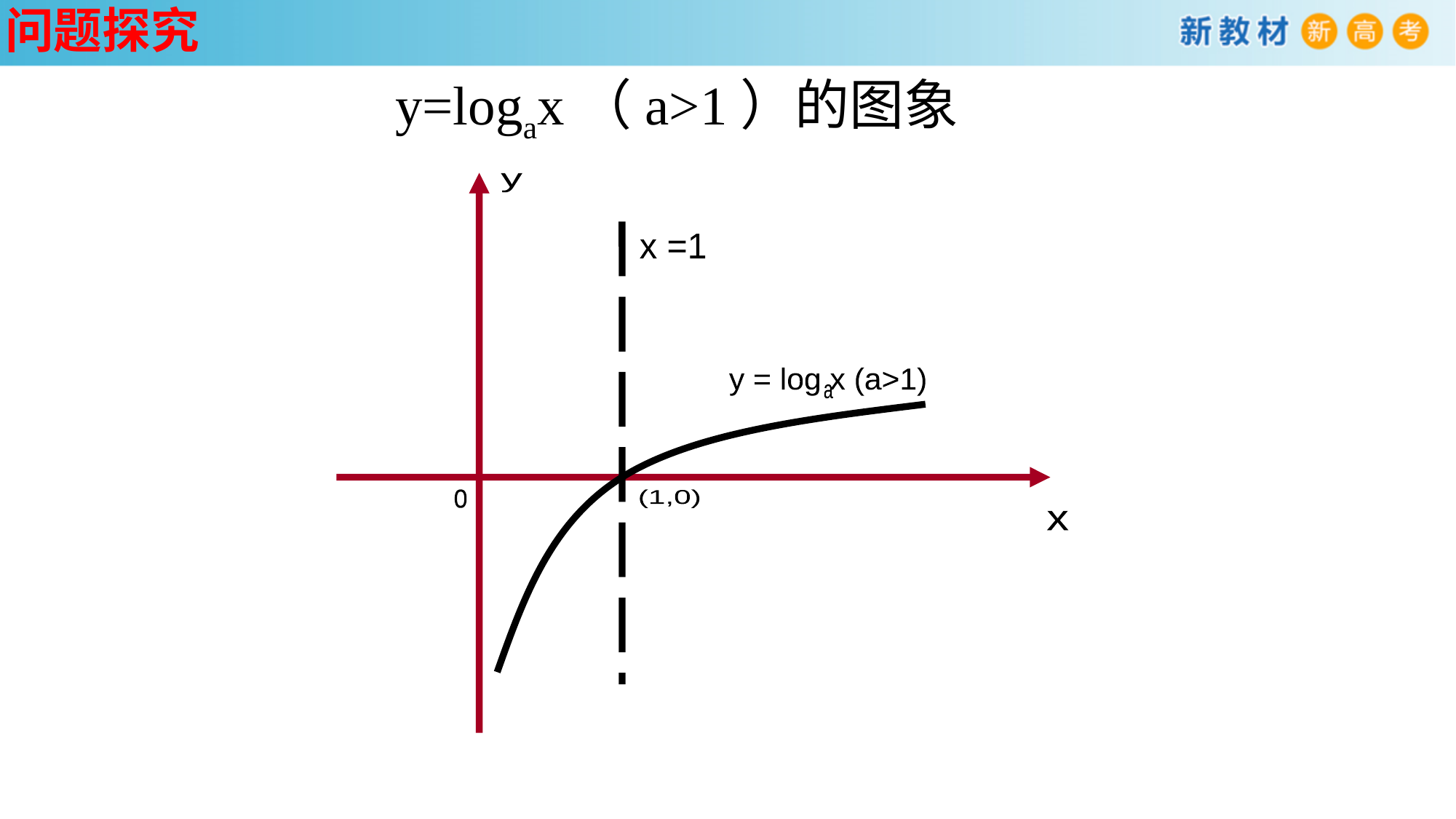

问题探究

 y=logax（a>1）的图象

y

x =1
y = log x (a>1)
a

x
o
(1,0)